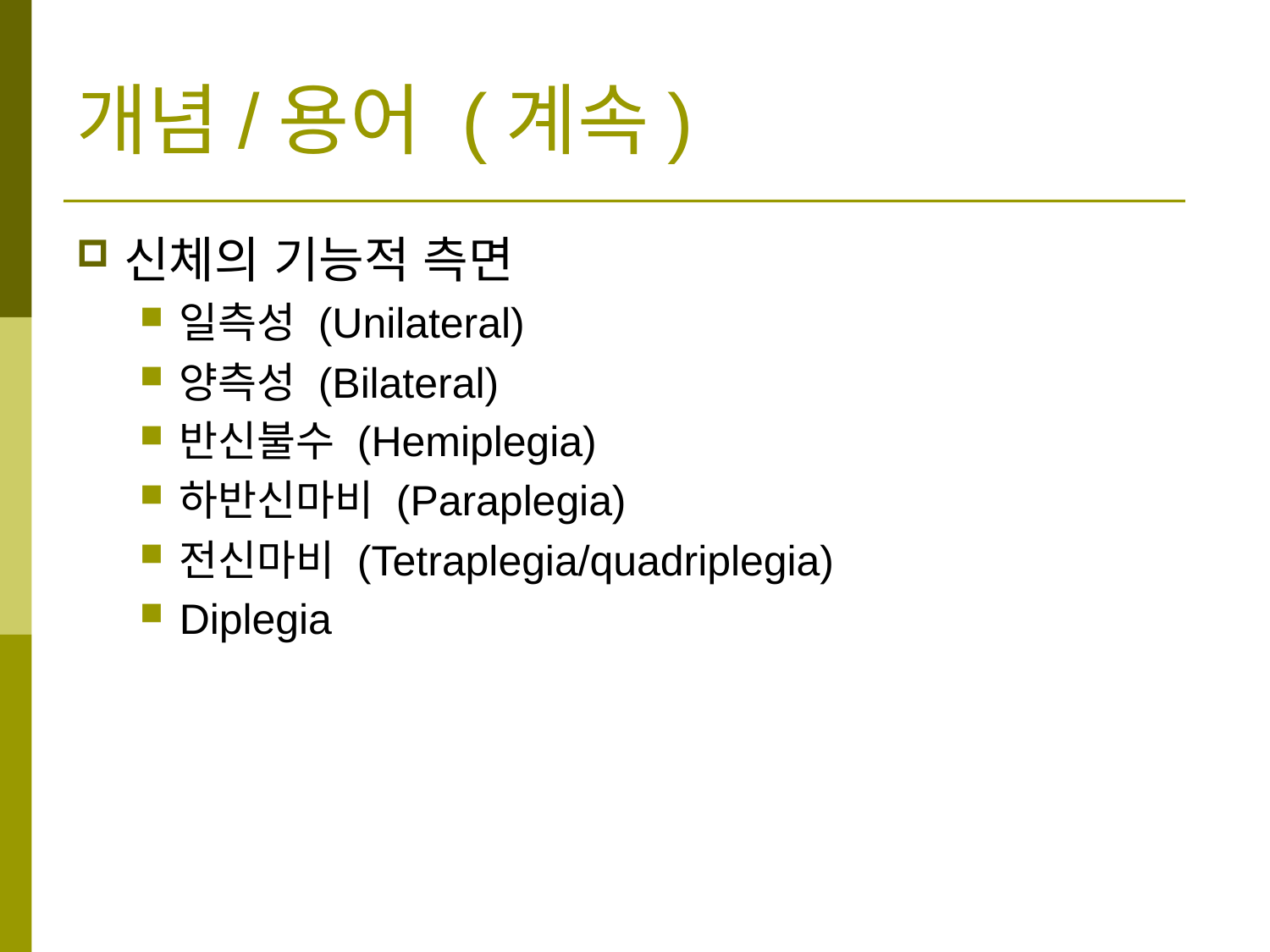

개념/용어 (계속)
신체의 기능적 측면
일측성 (Unilateral)
양측성 (Bilateral)
반신불수 (Hemiplegia)
하반신마비 (Paraplegia)
전신마비 (Tetraplegia/quadriplegia)
Diplegia